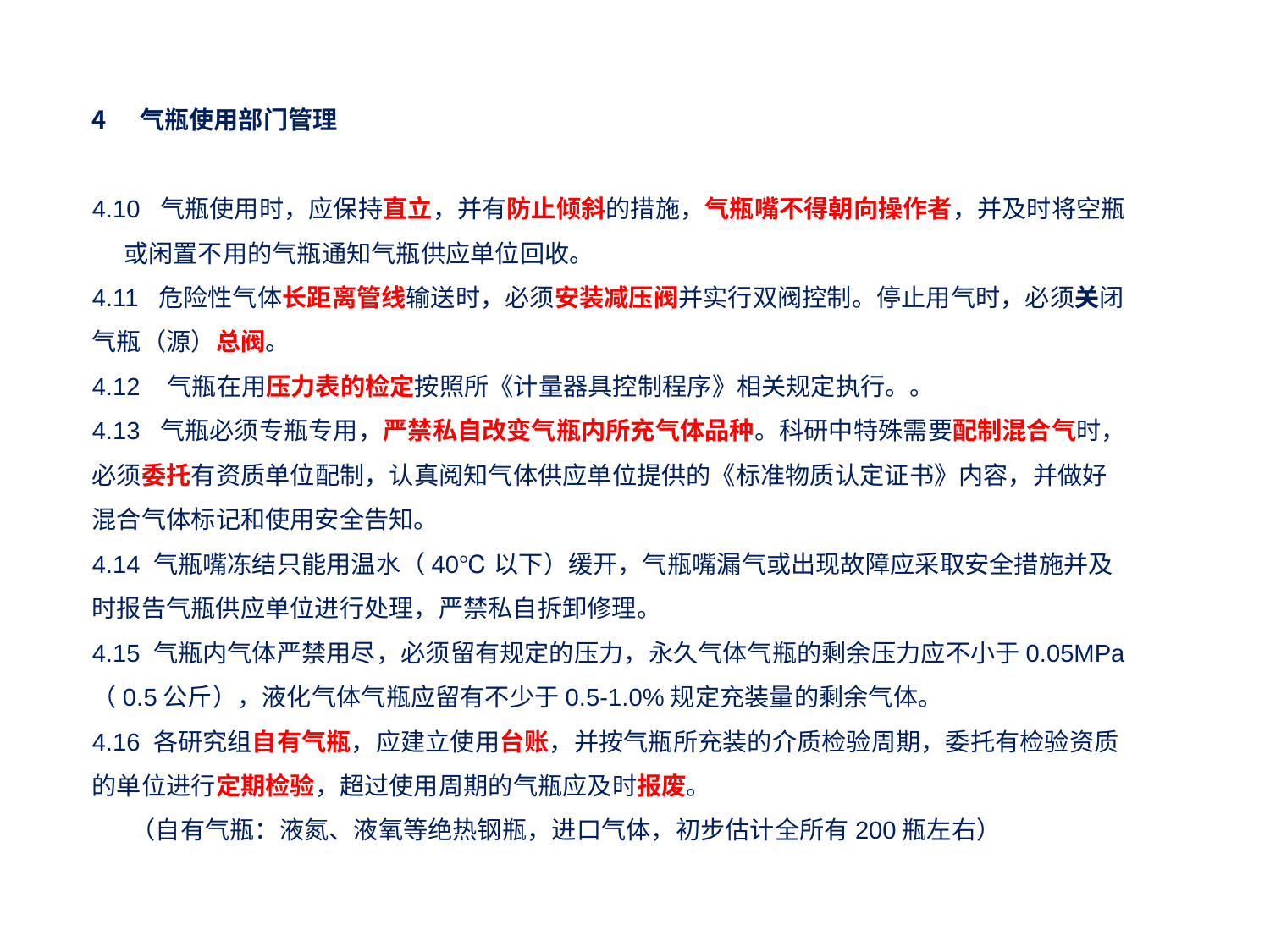

气瓶使用部门管理

4.10  气瓶使用时，应保持直立，并有防止倾斜的措施，气瓶嘴不得朝向操作者，并及时将空瓶或闲置不用的气瓶通知气瓶供应单位回收。
4.11  危险性气体长距离管线输送时，必须安装减压阀并实行双阀控制。停止用气时，必须关闭气瓶（源）总阀。
4.12   气瓶在用压力表的检定按照所《计量器具控制程序》相关规定执行。。
4.13  气瓶必须专瓶专用，严禁私自改变气瓶内所充气体品种。科研中特殊需要配制混合气时，必须委托有资质单位配制，认真阅知气体供应单位提供的《标准物质认定证书》内容，并做好混合气体标记和使用安全告知。
4.14 气瓶嘴冻结只能用温水（40℃以下）缓开，气瓶嘴漏气或出现故障应采取安全措施并及时报告气瓶供应单位进行处理，严禁私自拆卸修理。
4.15 气瓶内气体严禁用尽，必须留有规定的压力，永久气体气瓶的剩余压力应不小于0.05MPa （0.5公斤），液化气体气瓶应留有不少于0.5-1.0%规定充装量的剩余气体。
4.16 各研究组自有气瓶，应建立使用台账，并按气瓶所充装的介质检验周期，委托有检验资质的单位进行定期检验，超过使用周期的气瓶应及时报废。
      （自有气瓶：液氮、液氧等绝热钢瓶，进口气体，初步估计全所有200瓶左右）